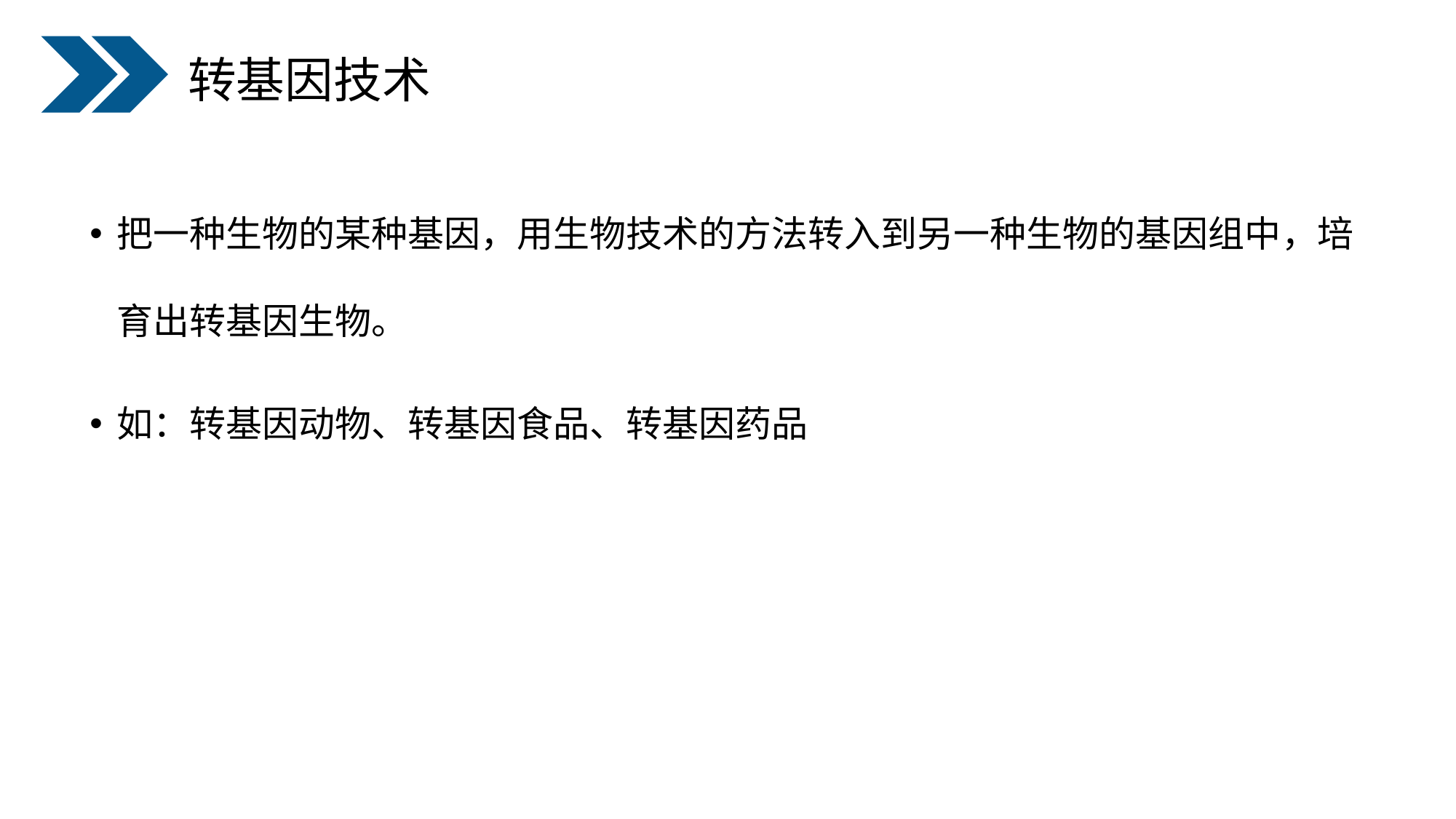

转基因技术
把一种生物的某种基因，用生物技术的方法转入到另一种生物的基因组中，培育出转基因生物。
如：转基因动物、转基因食品、转基因药品